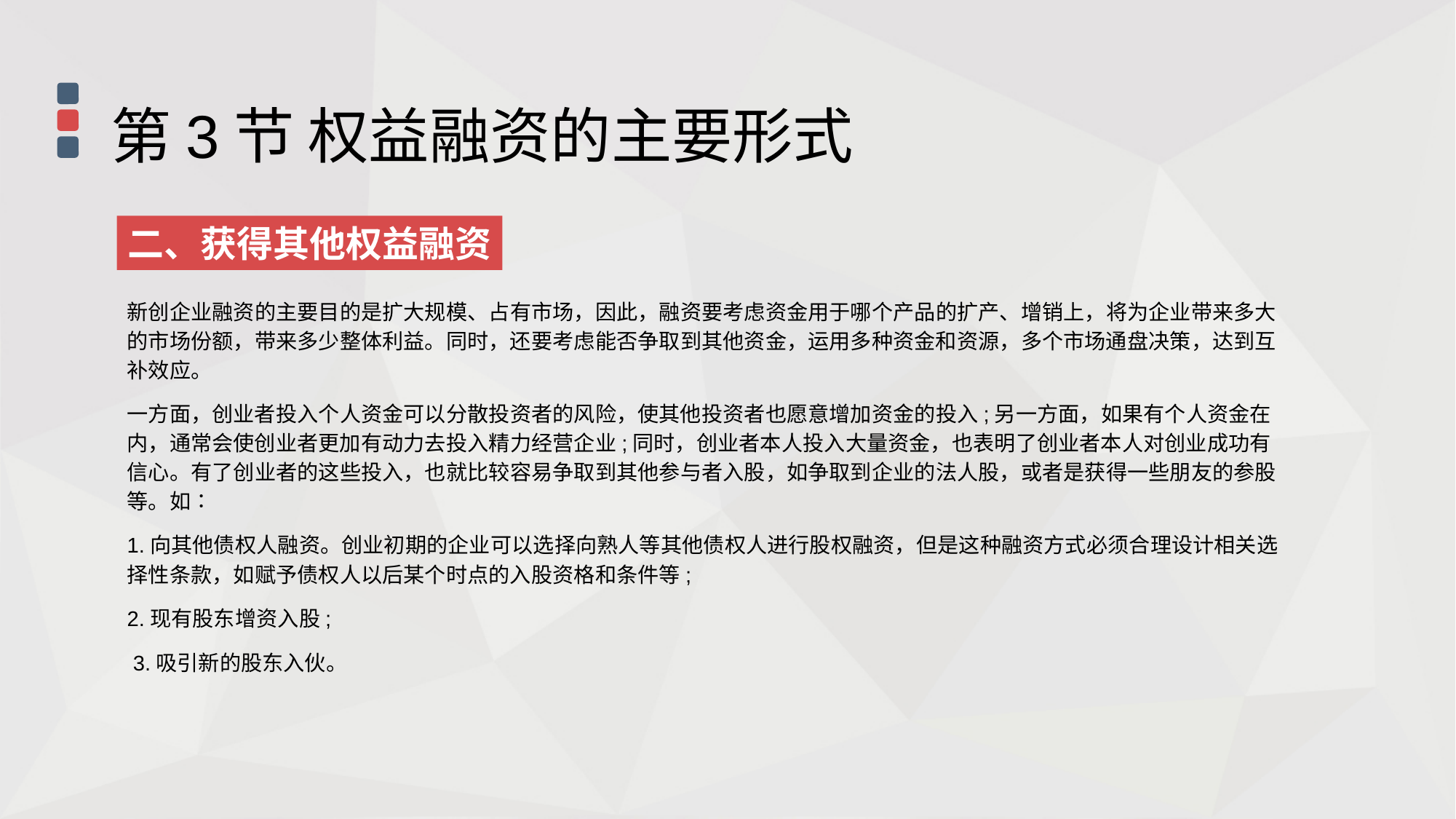

第3节 权益融资的主要形式
二、获得其他权益融资
新创企业融资的主要目的是扩大规模、占有市场，因此，融资要考虑资金用于哪个产品的扩产、增销上，将为企业带来多大的市场份额，带来多少整体利益。同时，还要考虑能否争取到其他资金，运用多种资金和资源，多个市场通盘决策，达到互补效应。
一方面，创业者投入个人资金可以分散投资者的风险，使其他投资者也愿意增加资金的投入;另一方面，如果有个人资金在内，通常会使创业者更加有动力去投入精力经营企业;同时，创业者本人投入大量资金，也表明了创业者本人对创业成功有信心。有了创业者的这些投入，也就比较容易争取到其他参与者入股，如争取到企业的法人股，或者是获得一些朋友的参股等。如∶
1.向其他债权人融资。创业初期的企业可以选择向熟人等其他债权人进行股权融资，但是这种融资方式必须合理设计相关选择性条款，如赋予债权人以后某个时点的入股资格和条件等;
2.现有股东增资入股;
 3.吸引新的股东入伙。